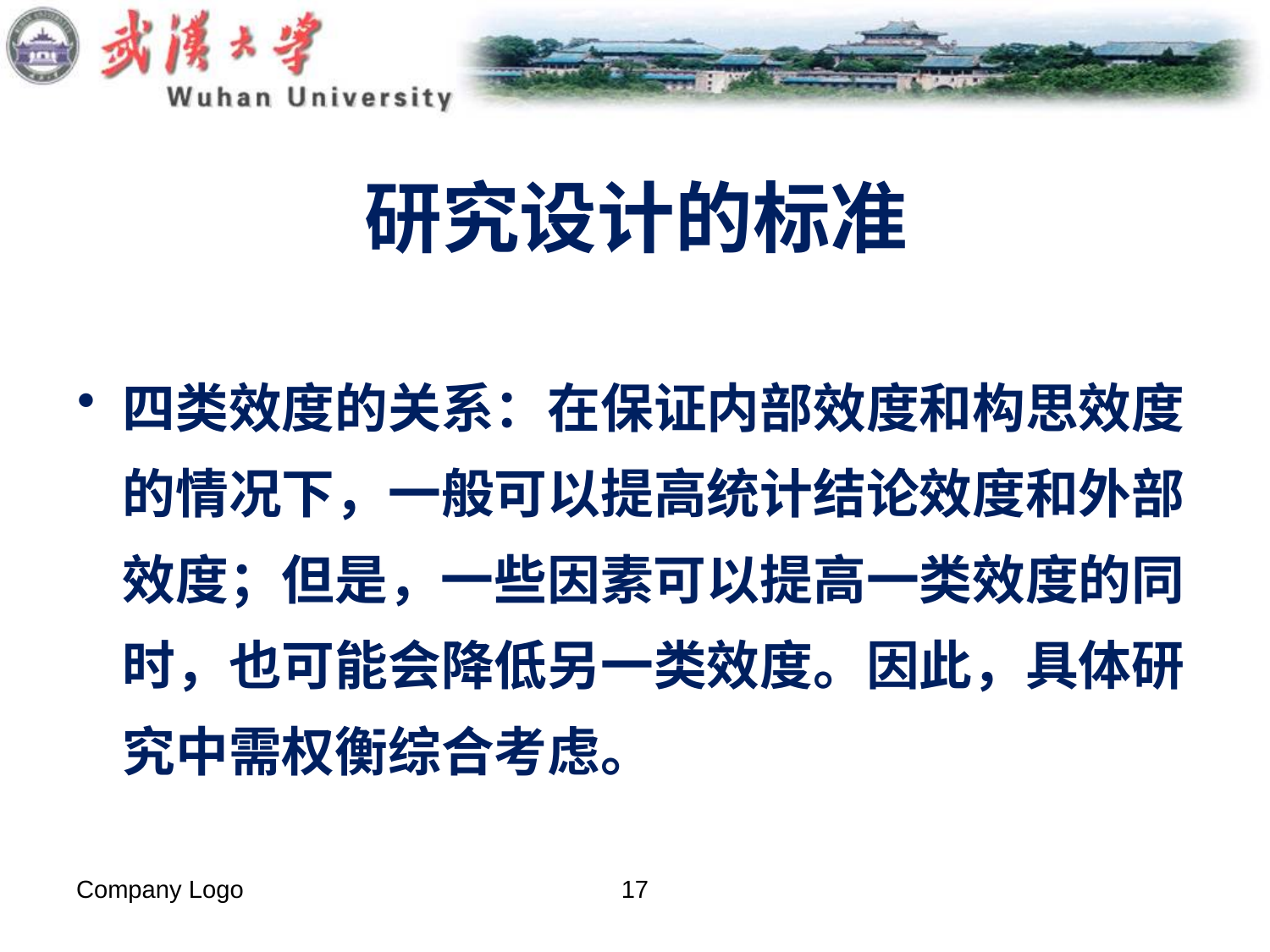

# 研究设计的标准
四类效度的关系：在保证内部效度和构思效度的情况下，一般可以提高统计结论效度和外部效度；但是，一些因素可以提高一类效度的同时，也可能会降低另一类效度。因此，具体研究中需权衡综合考虑。
Company Logo
17